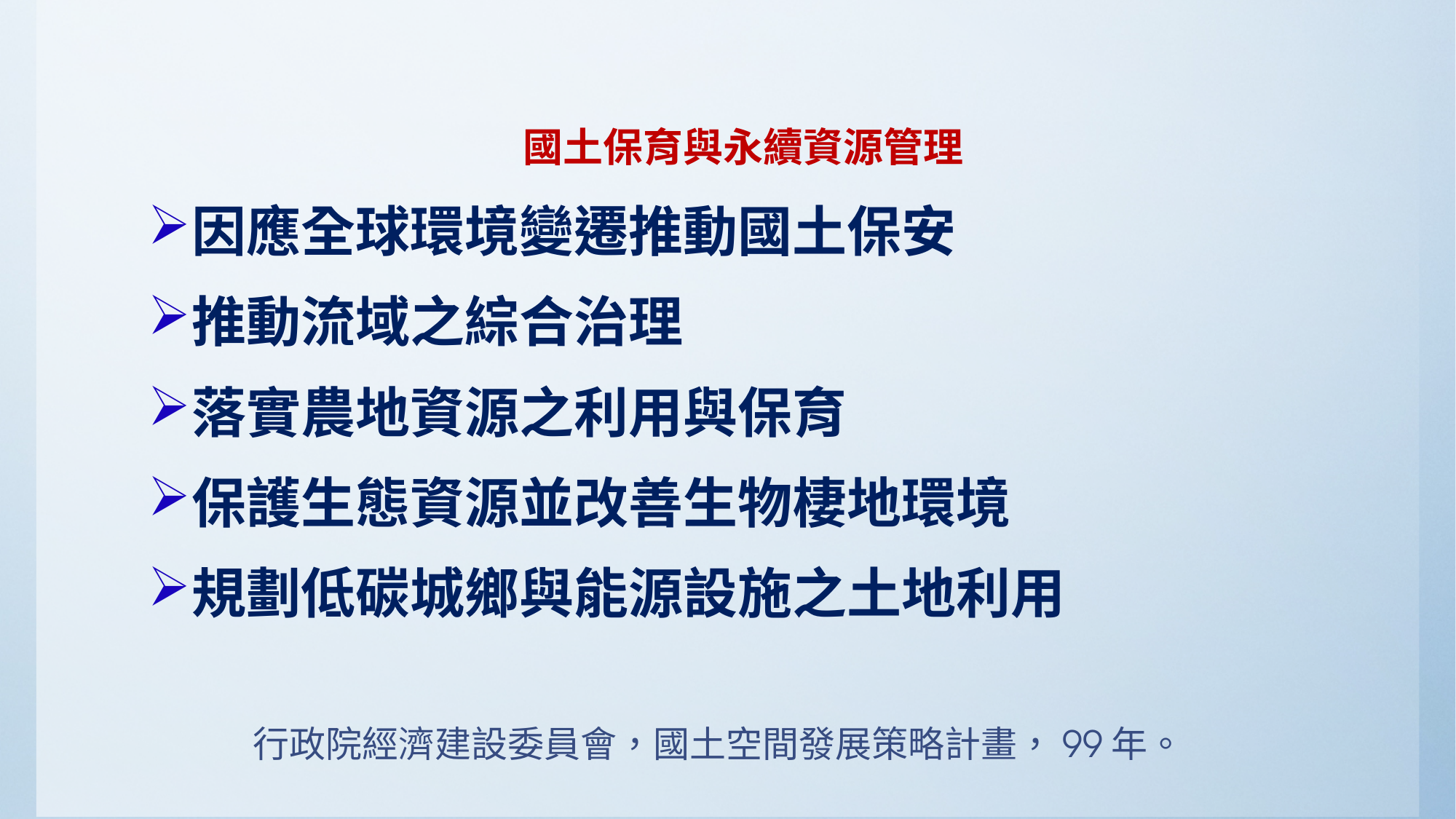

# 國土保育與永續資源管理
因應全球環境變遷推動國土保安
推動流域之綜合治理
落實農地資源之利用與保育
保護生態資源並改善生物棲地環境
規劃低碳城鄉與能源設施之土地利用

行政院經濟建設委員會，國土空間發展策略計畫，99年。